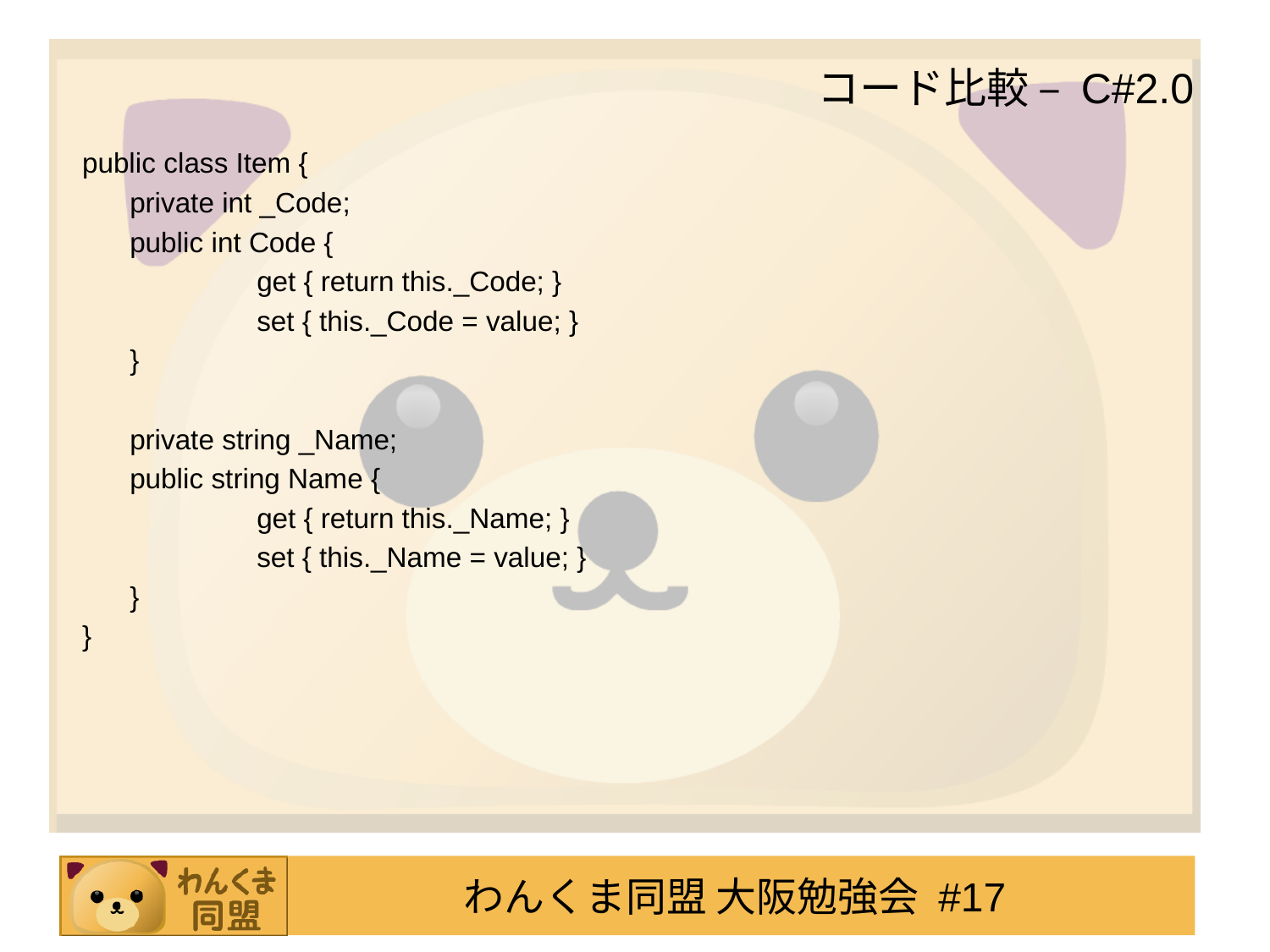

# コード比較 – C#2.0
public class Item {
	private int _Code;
	public int Code {
		get { return this._Code; }
		set { this._Code = value; }
	}

	private string _Name;
	public string Name {
		get { return this._Name; }
		set { this._Name = value; }
	}
}